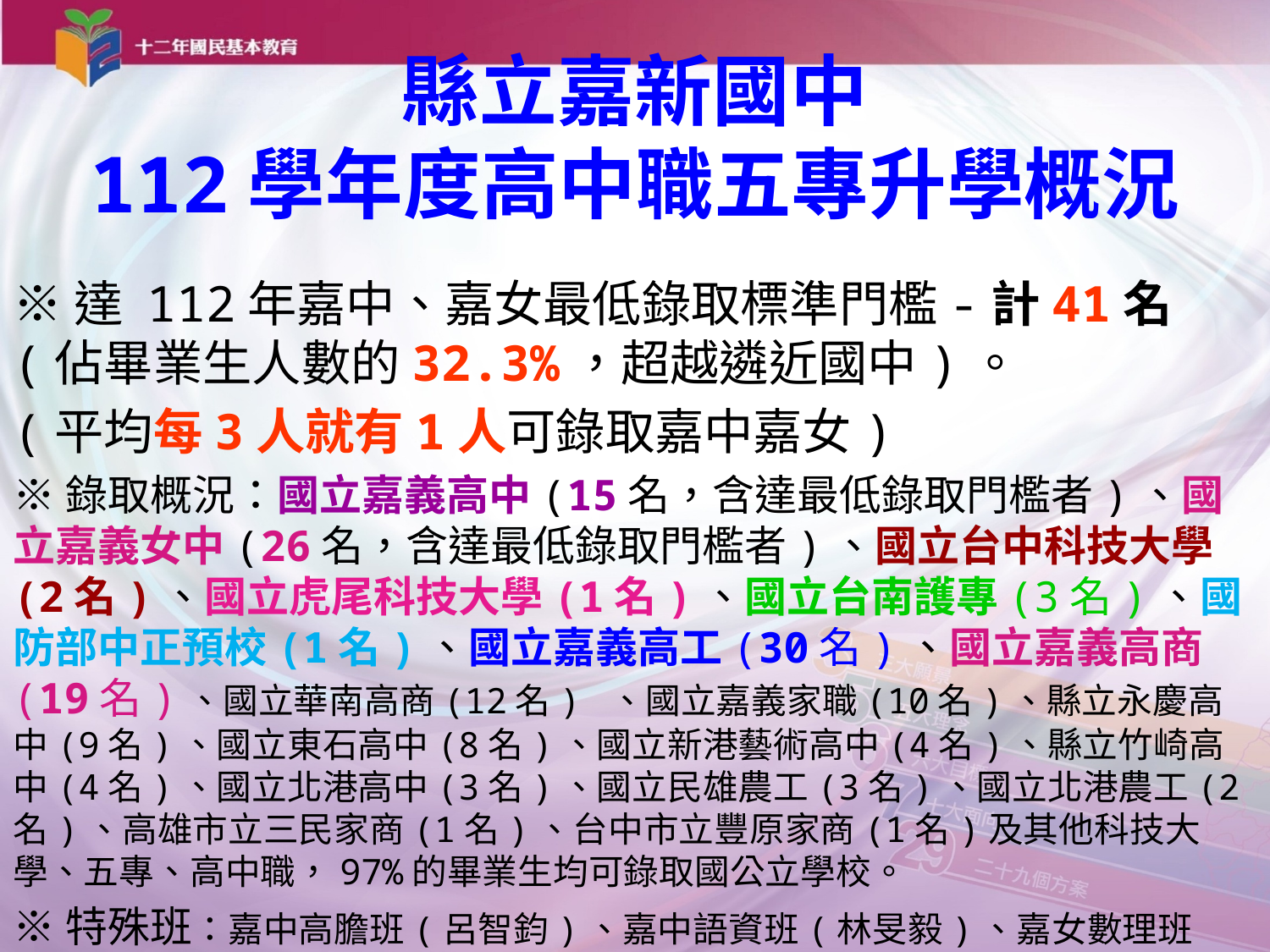

# 縣立嘉新國中 112學年度高中職五專升學概況
※達 112年嘉中、嘉女最低錄取標準門檻-計41名(佔畢業生人數的32.3%，超越遴近國中)。
(平均每3人就有1人可錄取嘉中嘉女)
※錄取概況：國立嘉義高中(15名，含達最低錄取門檻者)、國立嘉義女中(26名，含達最低錄取門檻者)、國立台中科技大學(2名)、國立虎尾科技大學(1名)、國立台南護專(3名)、國防部中正預校(1名)、國立嘉義高工(30名)、國立嘉義高商(19名)、國立華南高商(12名) 、國立嘉義家職(10名)、縣立永慶高中(9名)、國立東石高中(8名)、國立新港藝術高中(4名)、縣立竹崎高中(4名)、國立北港高中(3名)、國立民雄農工(3名)、國立北港農工(2名)、高雄市立三民家商(1名)、台中市立豐原家商(1名)及其他科技大學、五專、高中職，97%的畢業生均可錄取國公立學校。
※特殊班：嘉中高膽班(呂智鈞)、嘉中語資班(林旻毅)、嘉女數理班(李靖雅)、嘉女數理班(羅郁函)。